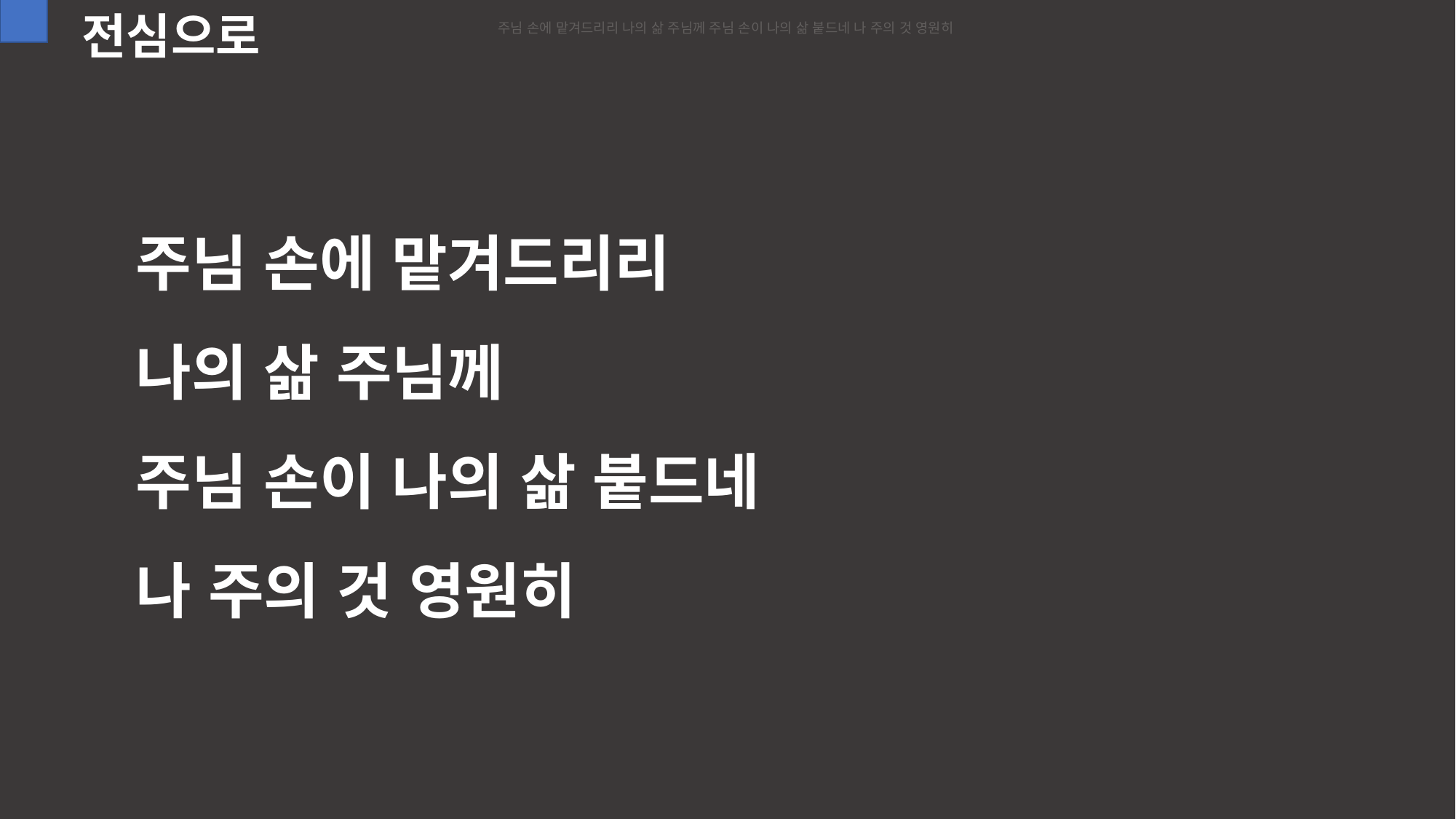

주님 손에 맡겨드리리 나의 삶 주님께 주님 손이 나의 삶 붙드네 나 주의 것 영원히
전심으로

주님 손에 맡겨드리리
나의 삶 주님께
주님 손이 나의 삶 붙드네
나 주의 것 영원히